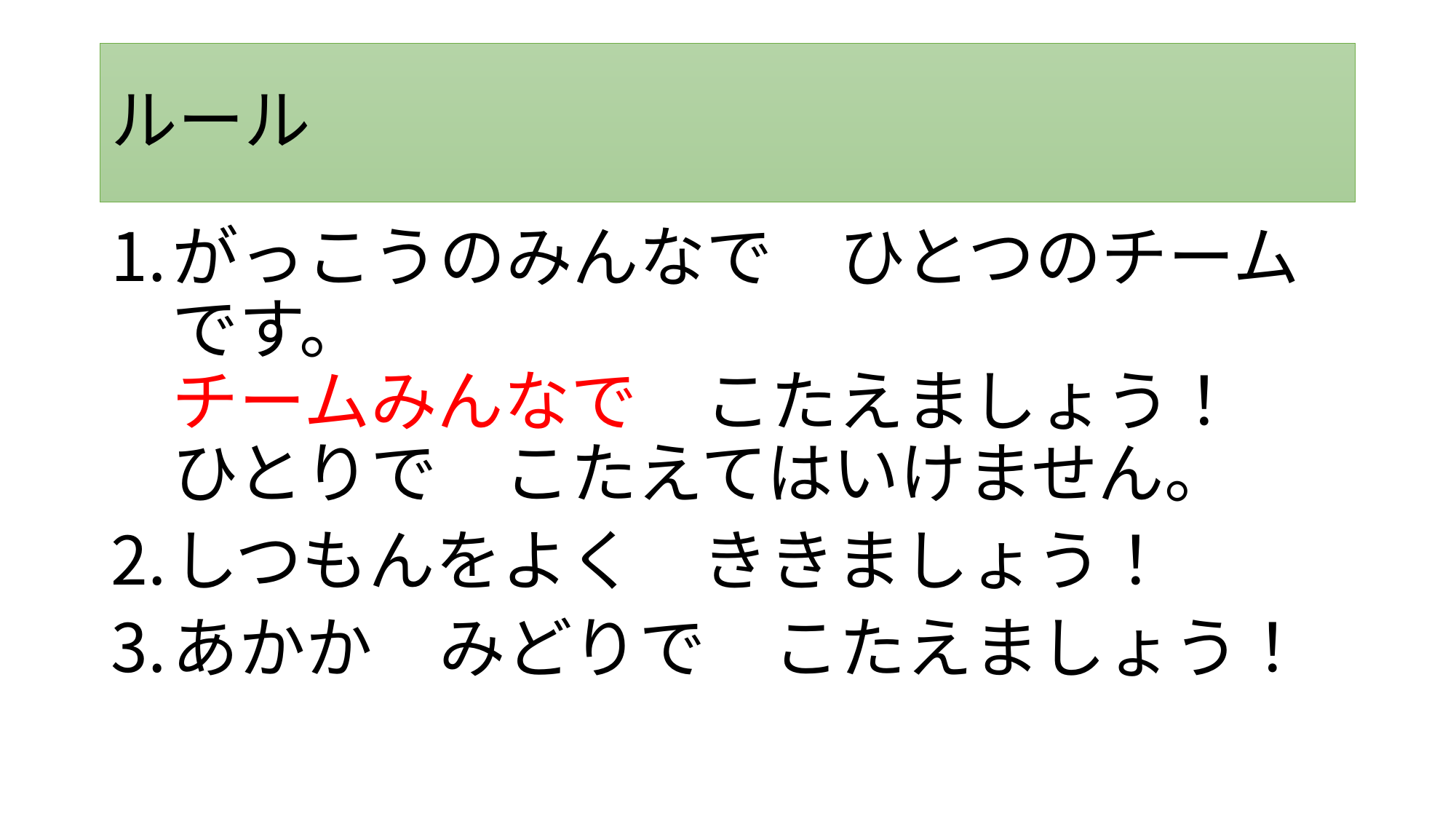

# ルール
がっこうのみんなで　ひとつのチームです。
チームみんなで　こたえましょう！
ひとりで　こたえてはいけません。
しつもんをよく　ききましょう！
あかか　みどりで　こたえましょう！